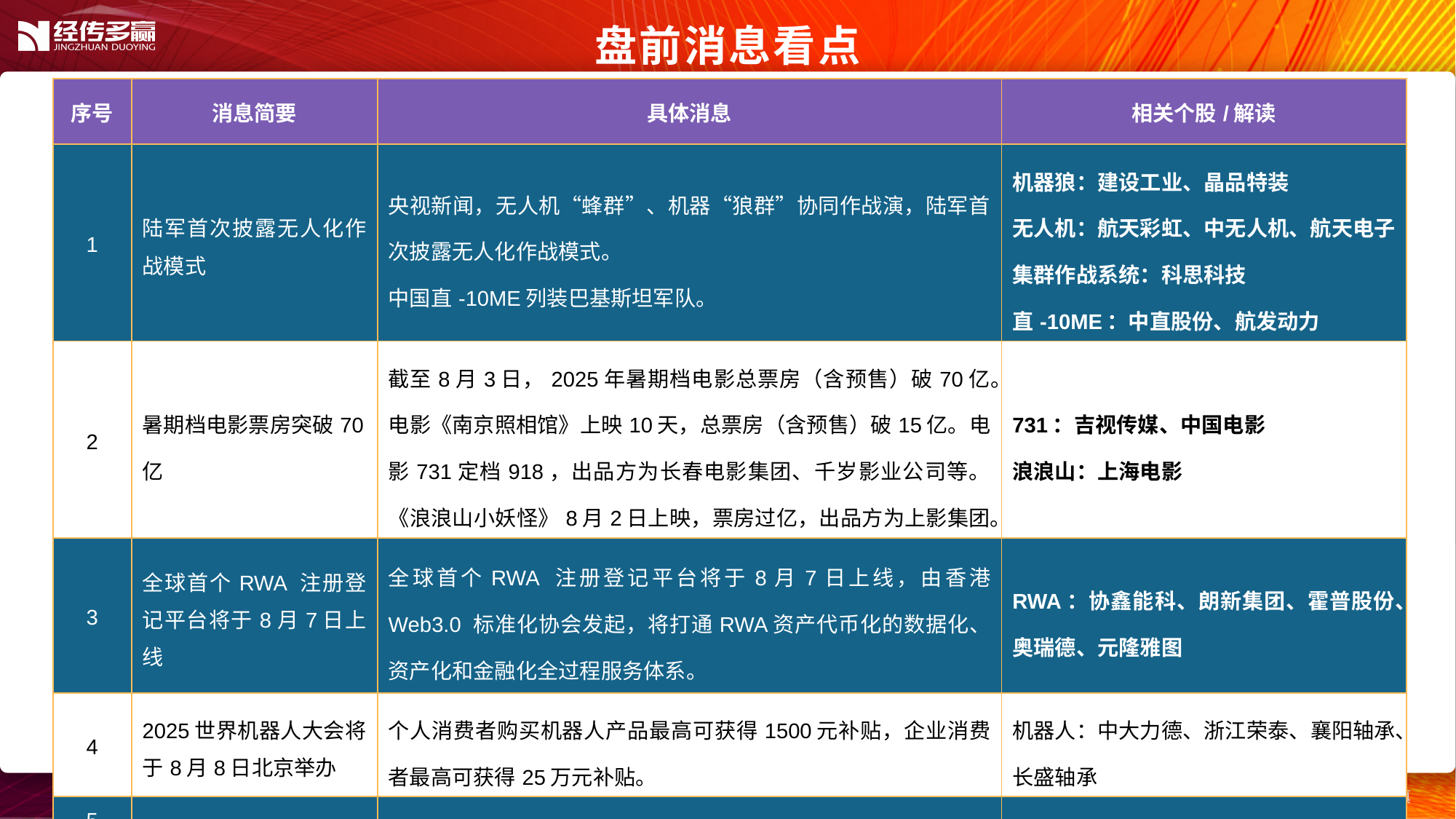

盘前消息看点
| 序号 | 消息简要 | 具体消息 | 相关个股/解读 |
| --- | --- | --- | --- |
| 1 | 陆军首次披露无人化作战模式 | 央视新闻，无人机“蜂群”、机器“狼群”协同作战演，陆军首次披露无人化作战模式。 中国直-10ME列装巴基斯坦军队。 | 机器狼：建设工业、晶品特装 无人机：航天彩虹、中无人机、航天电子 集群作战系统：科思科技 直-10ME：中直股份、航发动力 |
| 2 | 暑期档电影票房突破70亿 | 截至8月3日，2025年暑期档电影总票房（含预售）破70亿。电影《南京照相馆》上映10天，总票房（含预售）破15亿。电影731定档918，出品方为长春电影集团、千岁影业公司等。《浪浪山小妖怪》8月2日上映，票房过亿，出品方为上影集团。 | 731：吉视传媒、中国电影 浪浪山：上海电影 |
| 3 | 全球首个RWA 注册登记平台将于8月7日上线 | 全球首个RWA 注册登记平台将于8月7日上线，由香港 Web3.0 标准化协会发起，将打通RWA资产代币化的数据化、资产化和金融化全过程服务体系。 | RWA：协鑫能科、朗新集团、霍普股份、奥瑞德、元隆雅图 |
| 4 | 2025世界机器人大会将于8月8日北京举办 | 个人消费者购买机器人产品最高可获得1500元补贴，企业消费者最高可获得25万元补贴。 | 机器人：中大力德、浙江荣泰、襄阳轴承、长盛轴承 |
| 5 |  |  |  |